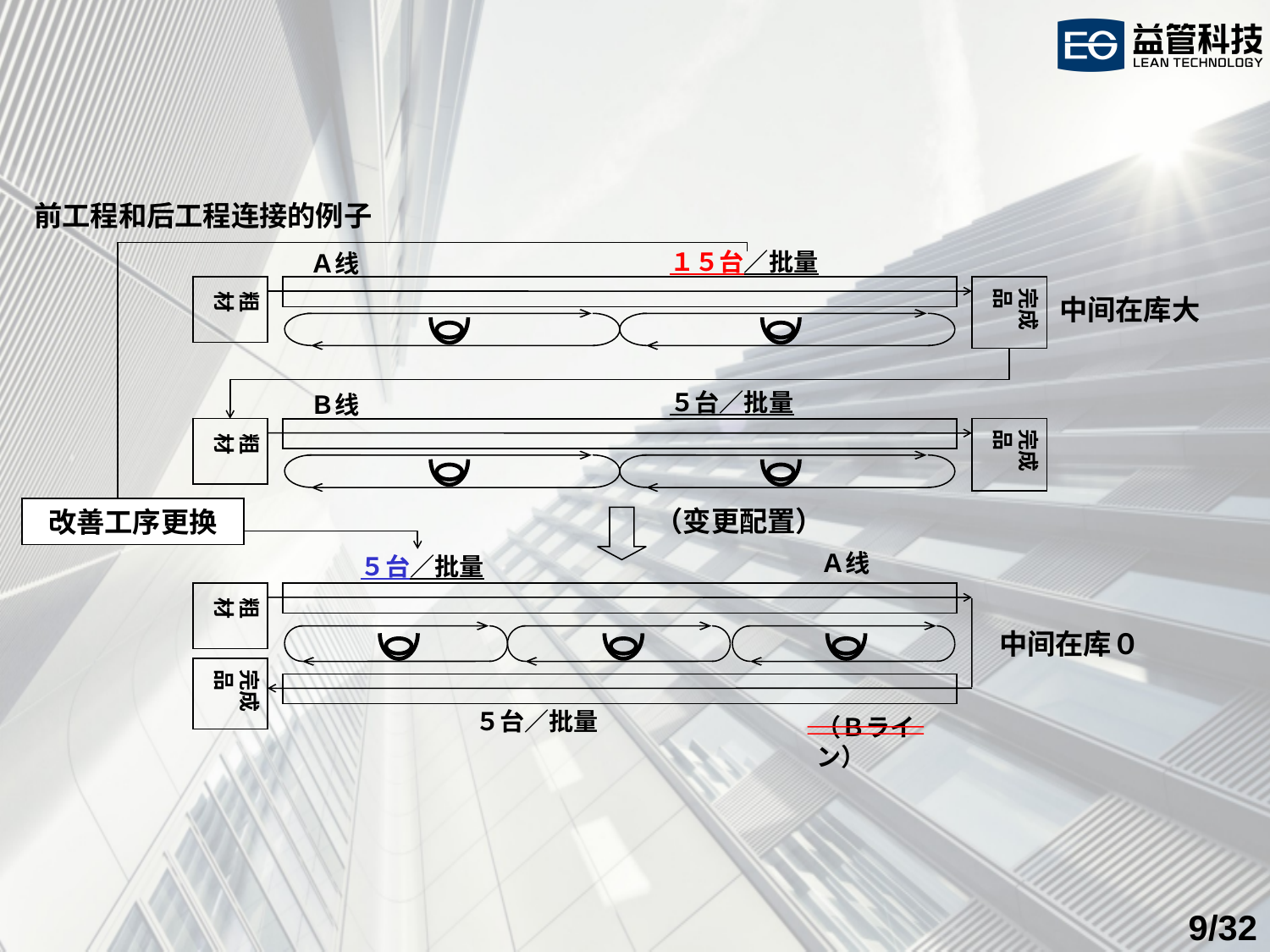

前工程和后工程连接的例子
１５台／批量

Ａ线
完成品

粗　材
中间在库大

５台／批量
Ｂ线
完成品

粗　材

（变更配置）
改善工序更换

Ａ线
５台／批量

粗　材

中间在库０

完成品

５台／批量
（Ｂライン）

9/32